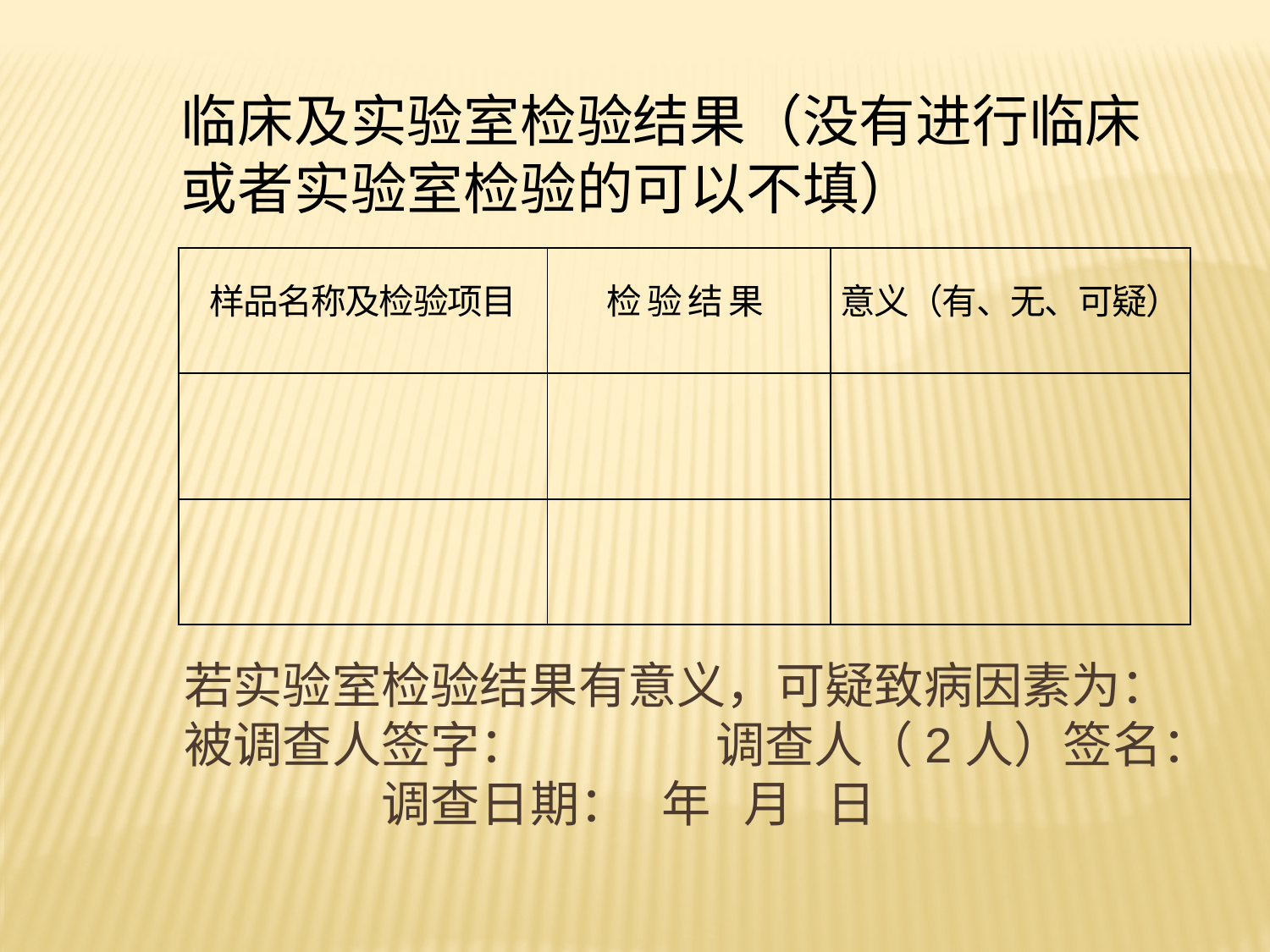

临床及实验室检验结果（没有进行临床或者实验室检验的可以不填）
| 样品名称及检验项目 | 检 验 结 果 | 意义（有、无、可疑） |
| --- | --- | --- |
|  |  |  |
|  |  |  |
若实验室检验结果有意义，可疑致病因素为：
被调查人签字：                 调查人（2人）签名：                  调查日期：   年   月   日
#